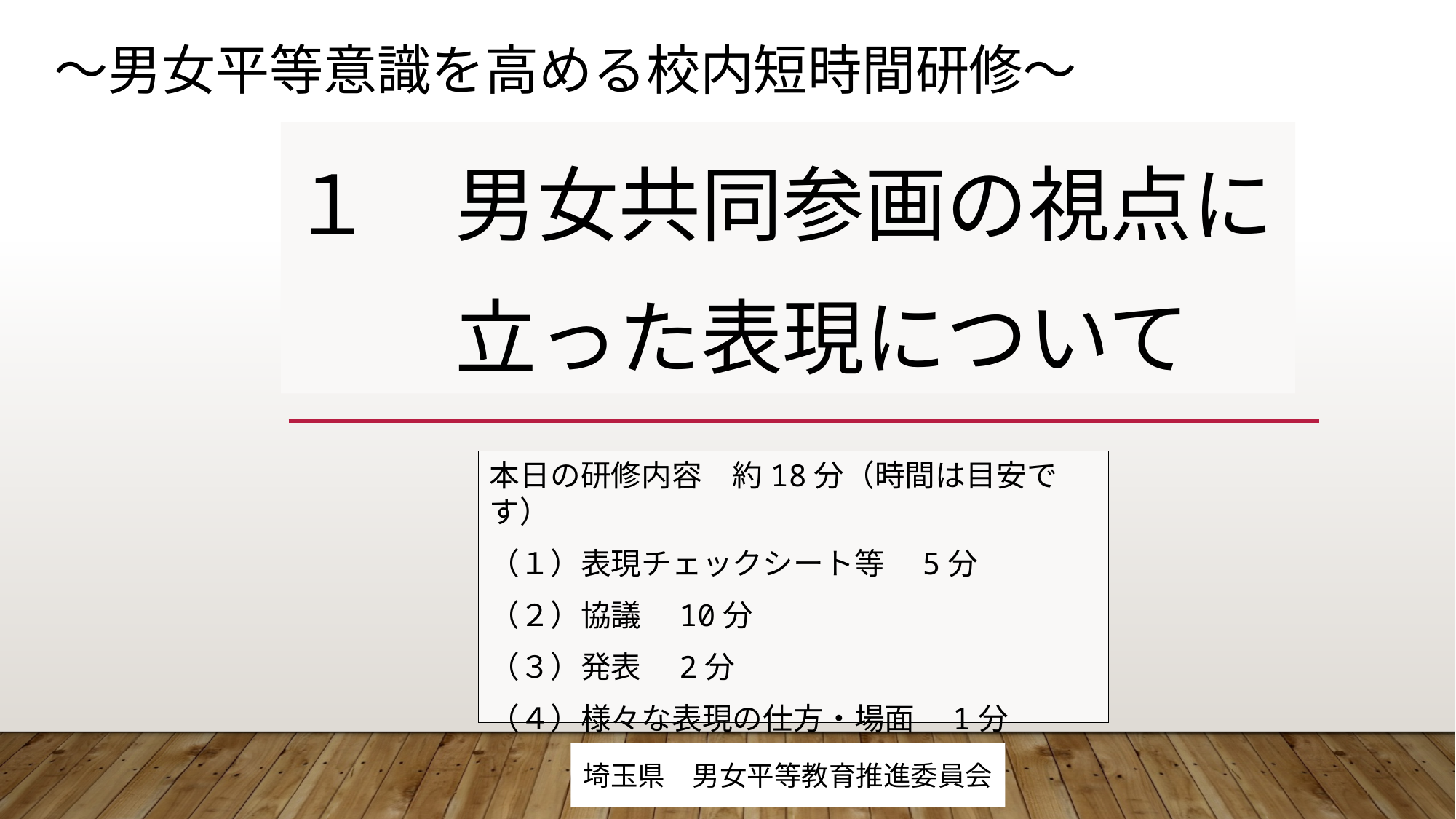

# ～男女平等意識を高める校内短時間研修～
１　男女共同参画の視点に
　　立った表現について

本日の研修内容　約18分（時間は目安です）
（１）表現チェックシート等　5分
（２）協議　10分
（３）発表　2分
（４）様々な表現の仕方・場面　1分

埼玉県　男女平等教育推進委員会